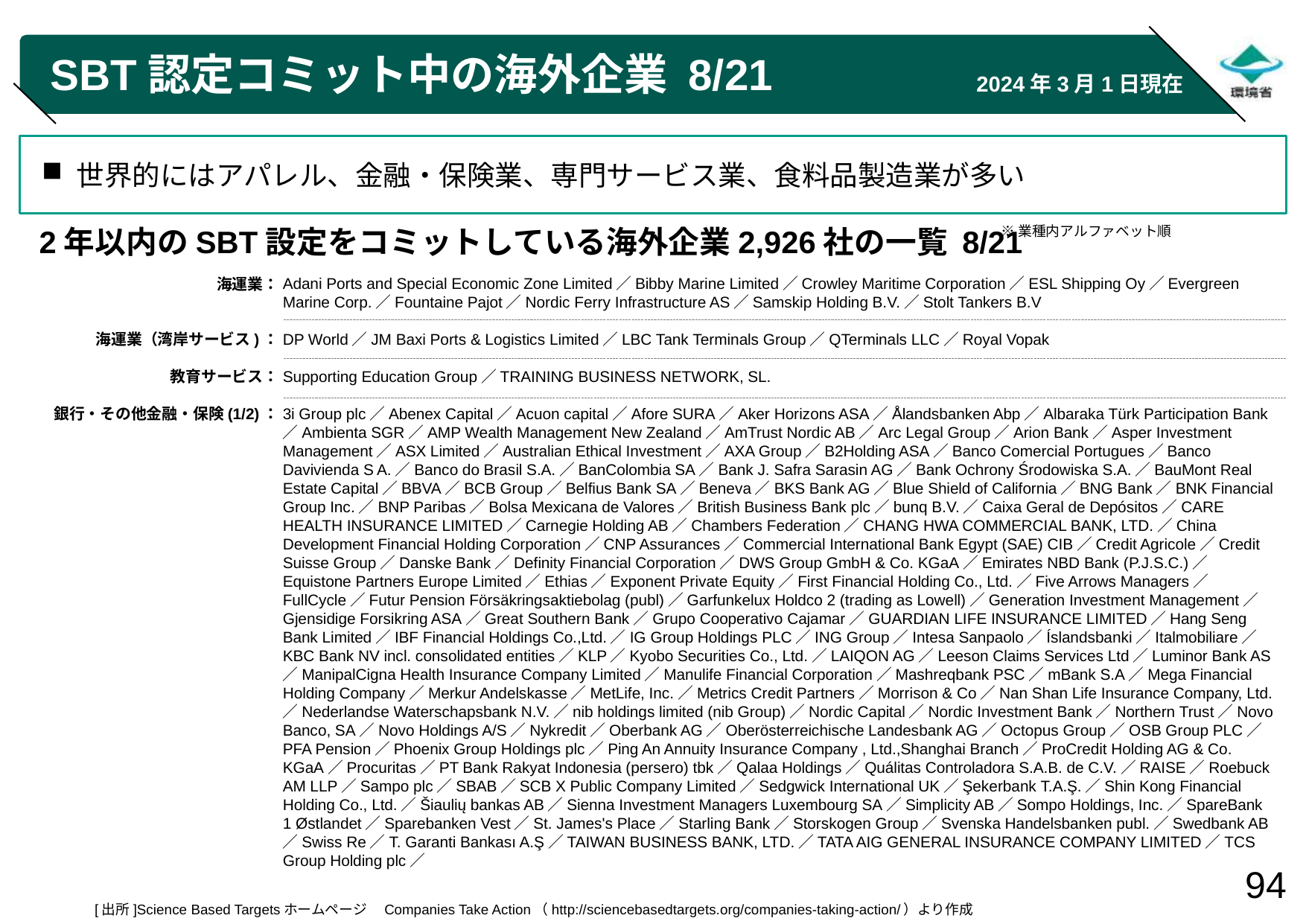

# SBT認定コミット中の海外企業 8/21
2024年3月1日現在
世界的にはアパレル、金融・保険業、専門サービス業、食料品製造業が多い
※業種内アルファベット順
2年以内のSBT設定をコミットしている海外企業2,926社の一覧 8/21
海運業：

海運業（湾岸サービス)：

教育サービス：

銀行・その他金融・保険(1/2)：

Adani Ports and Special Economic Zone Limited／Bibby Marine Limited／Crowley Maritime Corporation／ESL Shipping Oy／Evergreen Marine Corp.／Fountaine Pajot／Nordic Ferry Infrastructure AS／Samskip Holding B.V.／Stolt Tankers B.V

DP World／JM Baxi Ports & Logistics Limited／LBC Tank Terminals Group／QTerminals LLC／Royal Vopak

Supporting Education Group／TRAINING BUSINESS NETWORK, SL.

3i Group plc／Abenex Capital／Acuon capital／Afore SURA／Aker Horizons ASA／Ålandsbanken Abp／Albaraka Türk Participation Bank／Ambienta SGR／AMP Wealth Management New Zealand／AmTrust Nordic AB／Arc Legal Group／Arion Bank／Asper Investment Management／ASX Limited／Australian Ethical Investment／AXA Group／B2Holding ASA／Banco Comercial Portugues／Banco Davivienda S A.／Banco do Brasil S.A.／BanColombia SA／Bank J. Safra Sarasin AG／Bank Ochrony Środowiska S.A.／BauMont Real Estate Capital／BBVA／BCB Group／Belfius Bank SA／Beneva／BKS Bank AG／Blue Shield of California／BNG Bank／BNK Financial Group Inc.／BNP Paribas／Bolsa Mexicana de Valores／British Business Bank plc／bunq B.V.／Caixa Geral de Depósitos／CARE HEALTH INSURANCE LIMITED／Carnegie Holding AB／Chambers Federation／CHANG HWA COMMERCIAL BANK, LTD.／China Development Financial Holding Corporation／CNP Assurances／Commercial International Bank Egypt (SAE) CIB／Credit Agricole／Credit Suisse Group／Danske Bank／Definity Financial Corporation／DWS Group GmbH & Co. KGaA／Emirates NBD Bank (P.J.S.C.)／Equistone Partners Europe Limited／Ethias／Exponent Private Equity／First Financial Holding Co., Ltd.／Five Arrows Managers／FullCycle／Futur Pension Försäkringsaktiebolag (publ)／Garfunkelux Holdco 2 (trading as Lowell)／Generation Investment Management／Gjensidige Forsikring ASA／Great Southern Bank／Grupo Cooperativo Cajamar／GUARDIAN LIFE INSURANCE LIMITED／Hang Seng Bank Limited／IBF Financial Holdings Co.,Ltd.／IG Group Holdings PLC／ING Group／Intesa Sanpaolo／Íslandsbanki／Italmobiliare／KBC Bank NV incl. consolidated entities／KLP／Kyobo Securities Co., Ltd.／LAIQON AG／Leeson Claims Services Ltd／Luminor Bank AS／ManipalCigna Health Insurance Company Limited／Manulife Financial Corporation／Mashreqbank PSC／mBank S.A／Mega Financial Holding Company／Merkur Andelskasse／MetLife, Inc.／Metrics Credit Partners／Morrison & Co／Nan Shan Life Insurance Company, Ltd.／Nederlandse Waterschapsbank N.V.／nib holdings limited (nib Group)／Nordic Capital／Nordic Investment Bank／Northern Trust／Novo Banco, SA／Novo Holdings A/S／Nykredit／Oberbank AG／Oberösterreichische Landesbank AG／Octopus Group／OSB Group PLC／PFA Pension／Phoenix Group Holdings plc／Ping An Annuity Insurance Company , Ltd.,Shanghai Branch／ProCredit Holding AG & Co. KGaA／Procuritas／PT Bank Rakyat Indonesia (persero) tbk／Qalaa Holdings／Quálitas Controladora S.A.B. de C.V.／RAISE／Roebuck AM LLP／Sampo plc／SBAB／SCB X Public Company Limited／Sedgwick International UK／Şekerbank T.A.Ş.／Shin Kong Financial Holding Co., Ltd.／Šiaulių bankas AB／Sienna Investment Managers Luxembourg SA／Simplicity AB／Sompo Holdings, Inc.／SpareBank 1 Østlandet／Sparebanken Vest／St. James's Place／Starling Bank／Storskogen Group／Svenska Handelsbanken publ.／Swedbank AB／Swiss Re／T. Garanti Bankası A.Ş／TAIWAN BUSINESS BANK, LTD.／TATA AIG GENERAL INSURANCE COMPANY LIMITED／TCS Group Holding plc／

[出所]Science Based Targetsホームページ　Companies Take Action（http://sciencebasedtargets.org/companies-taking-action/）より作成